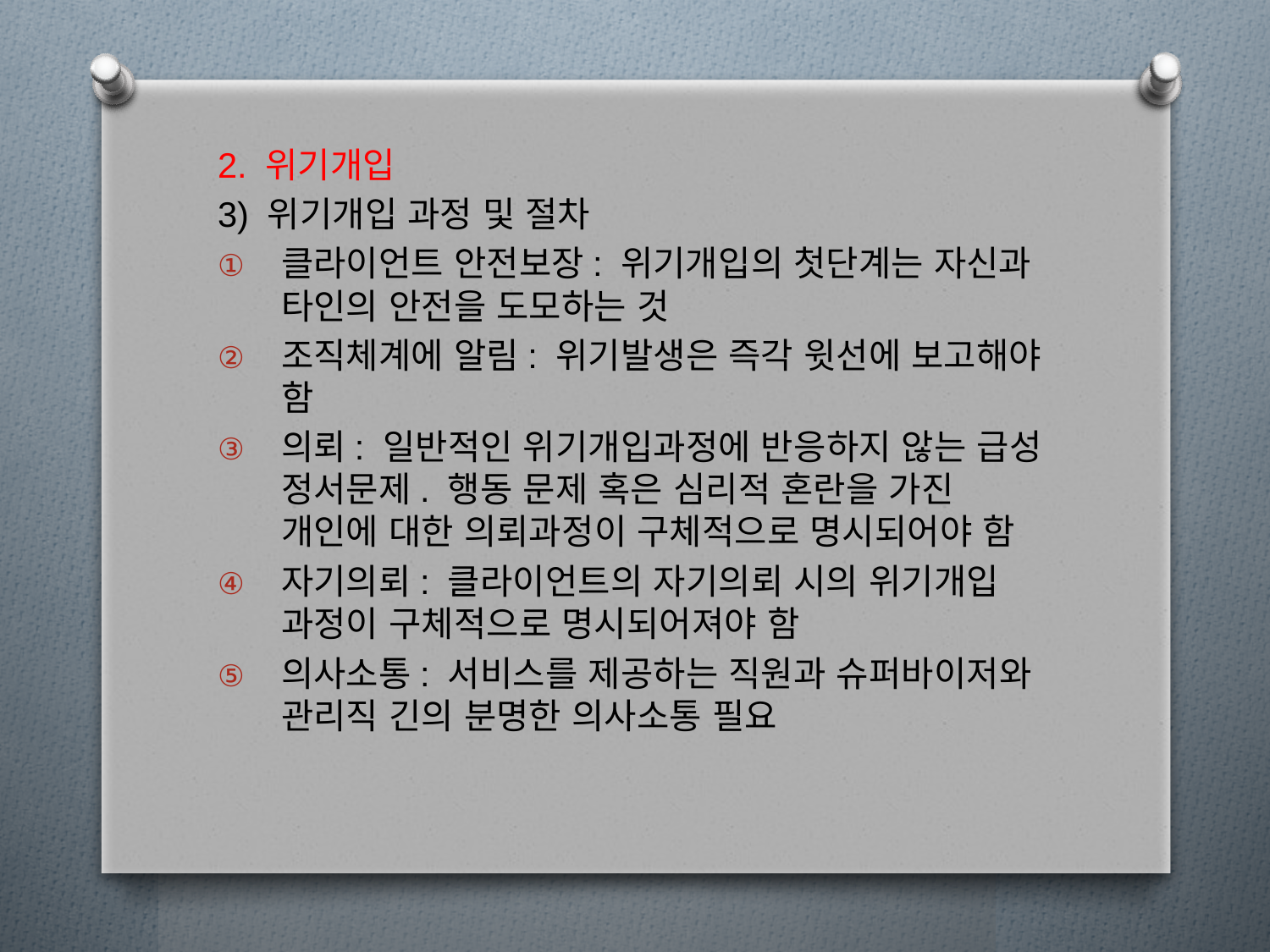

2. 위기개입
3) 위기개입 과정 및 절차
클라이언트 안전보장: 위기개입의 첫단계는 자신과 타인의 안전을 도모하는 것
조직체계에 알림: 위기발생은 즉각 윗선에 보고해야 함
의뢰: 일반적인 위기개입과정에 반응하지 않는 급성 정서문제. 행동 문제 혹은 심리적 혼란을 가진 개인에 대한 의뢰과정이 구체적으로 명시되어야 함
자기의뢰: 클라이언트의 자기의뢰 시의 위기개입 과정이 구체적으로 명시되어져야 함
의사소통: 서비스를 제공하는 직원과 슈퍼바이저와 관리직 긴의 분명한 의사소통 필요